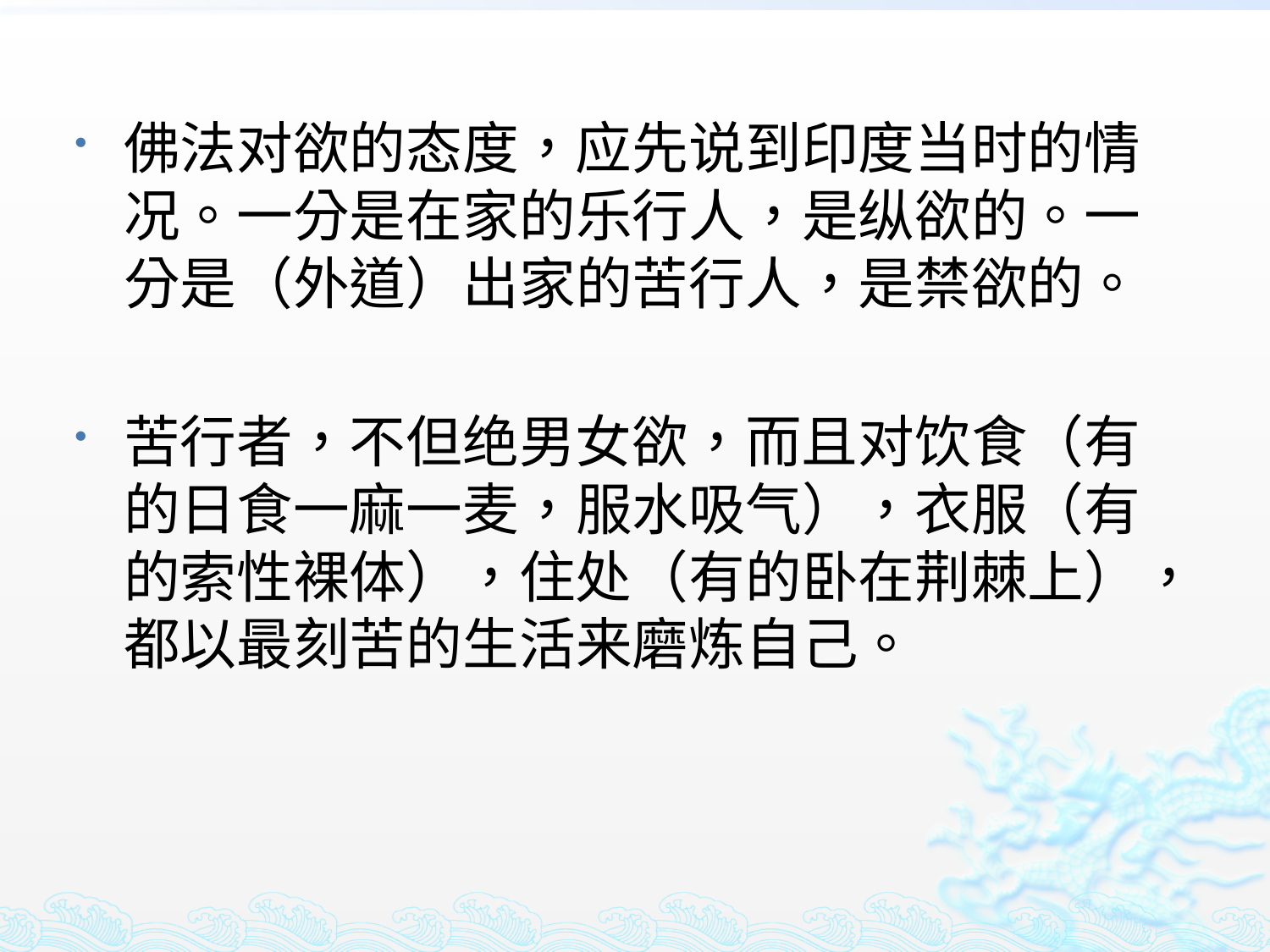

佛法对欲的态度，应先说到印度当时的情况。一分是在家的乐行人，是纵欲的。一分是（外道）出家的苦行人，是禁欲的。

苦行者，不但绝男女欲，而且对饮食（有的日食一麻一麦，服水吸气），衣服（有的索性裸体），住处（有的卧在荆棘上），都以最刻苦的生活来磨炼自己。